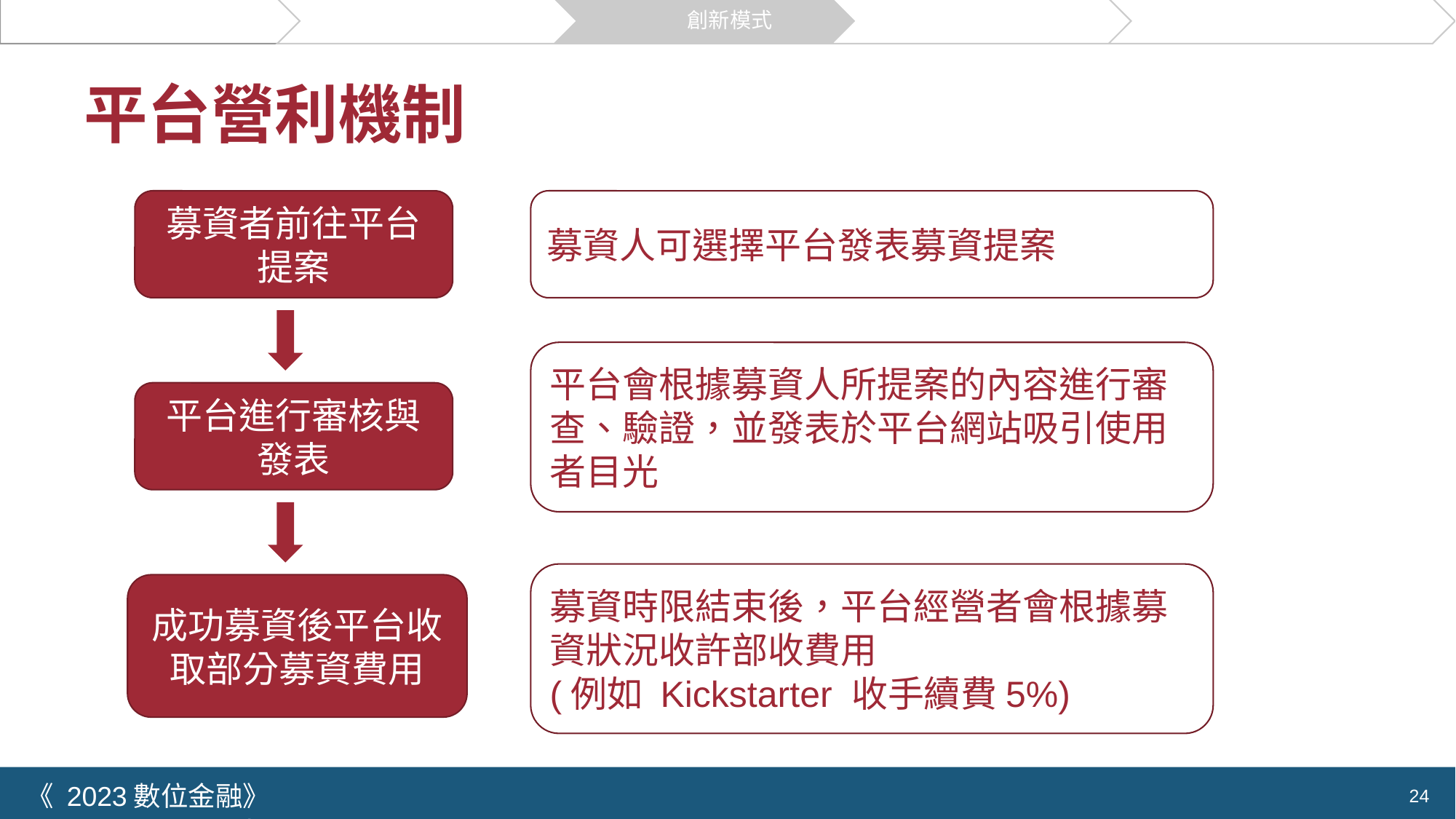

關於募資

群眾募資流程

創新模式

市場與案例

機會與挑戰
# 平台營利機制
募資人可選擇平台發表募資提案
募資者前往平台提案

平台會根據募資人所提案的內容進行審查、驗證，並發表於平台網站吸引使用者目光
平台進行審核與發表

募資時限結束後，平台經營者會根據募
資狀況收許部收費用
(例如 Kickstarter 收手續費5%)
成功募資後平台收取部分募資費用
《 2023數位金融》                                                                                                                                             	NYCU.IIM.IEBI Lab
24